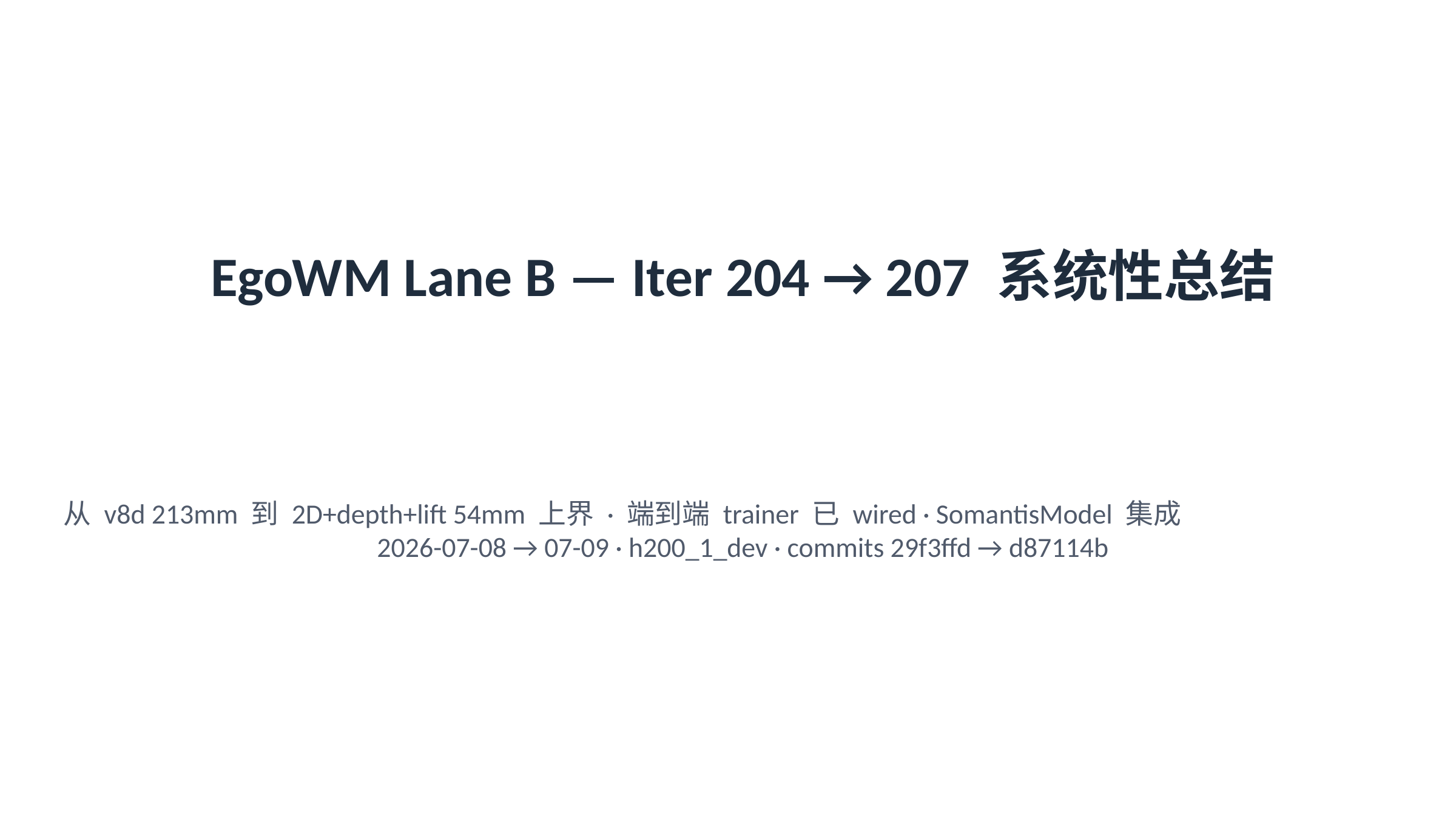

EgoWM Lane B — Iter 204 → 207 系统性总结
从 v8d 213mm 到 2D+depth+lift 54mm 上界 · 端到端 trainer 已 wired · SomantisModel 集成
2026-07-08 → 07-09 · h200_1_dev · commits 29f3ffd → d87114b